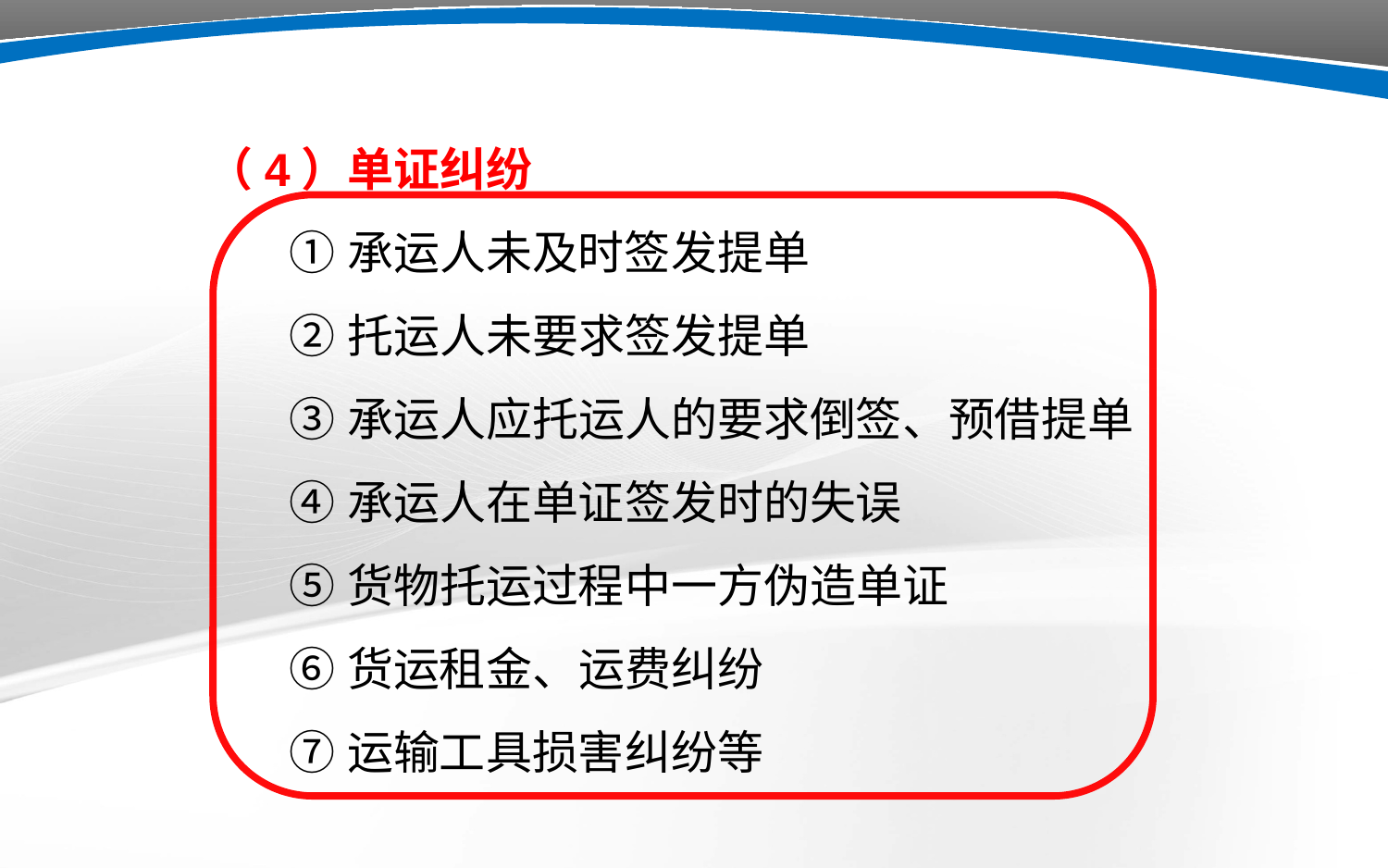

（4）单证纠纷
①承运人未及时签发提单
②托运人未要求签发提单
③承运人应托运人的要求倒签、预借提单
④承运人在单证签发时的失误
⑤货物托运过程中一方伪造单证
⑥货运租金、运费纠纷
⑦运输工具损害纠纷等